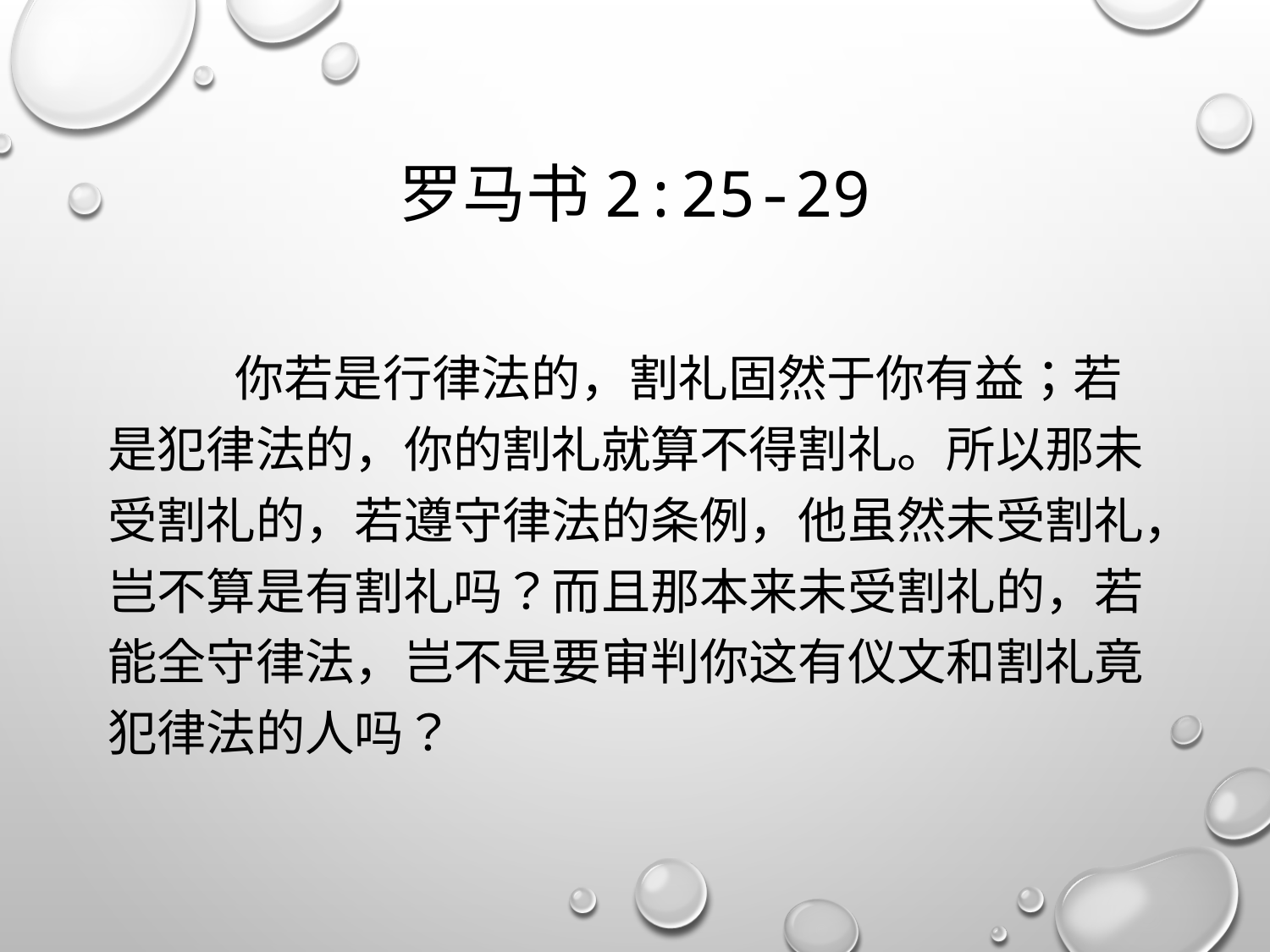

# 罗马书2:25-29
	你若是行律法的，割礼固然于你有益；若是犯律法的，你的割礼就算不得割礼。所以那未受割礼的，若遵守律法的条例，他虽然未受割礼，岂不算是有割礼吗？而且那本来未受割礼的，若能全守律法，岂不是要审判你这有仪文和割礼竟犯律法的人吗？